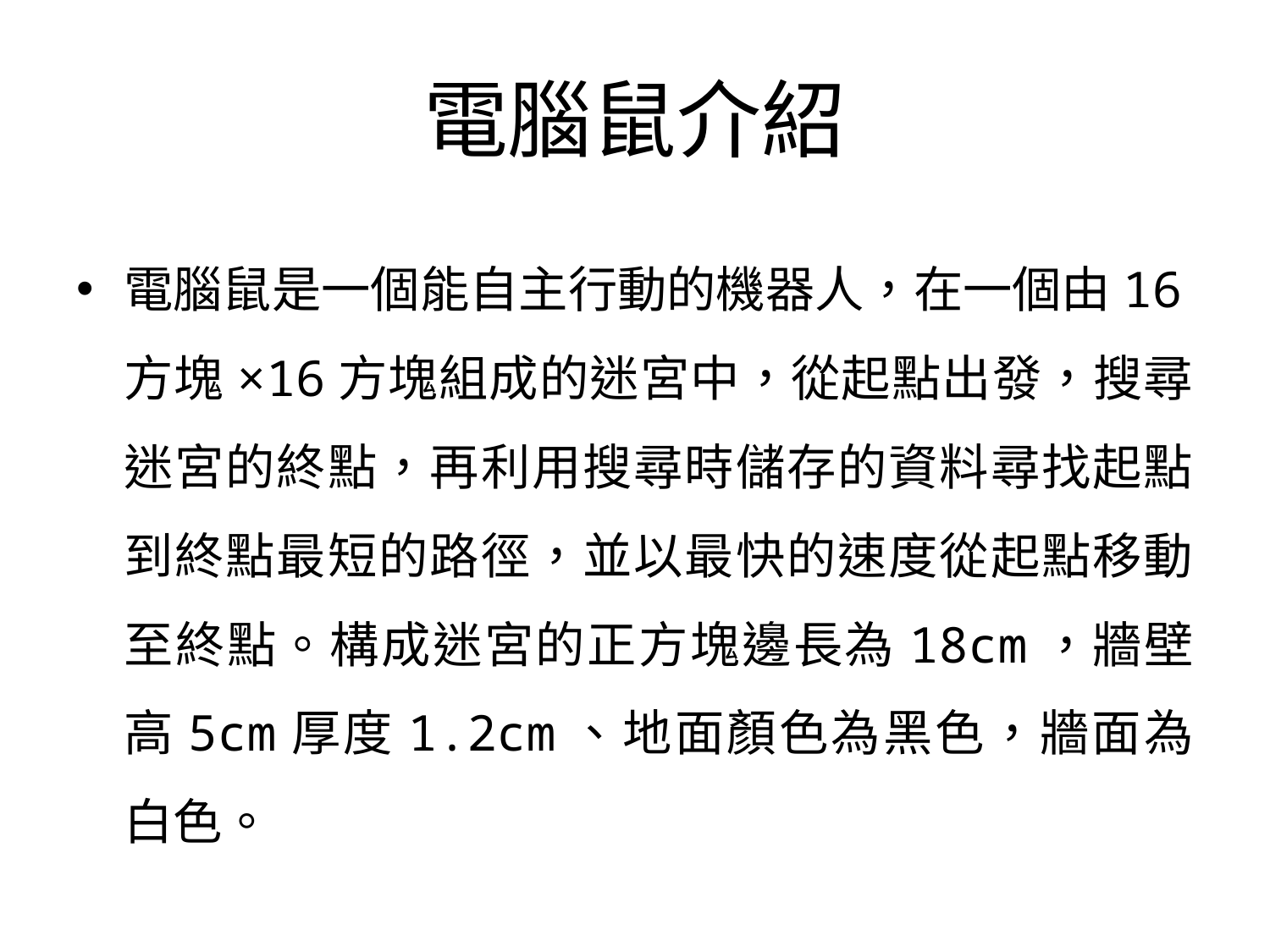

# 電腦鼠介紹
電腦鼠是一個能自主行動的機器人，在一個由16方塊×16方塊組成的迷宮中，從起點出發，搜尋迷宮的終點，再利用搜尋時儲存的資料尋找起點到終點最短的路徑，並以最快的速度從起點移動至終點。構成迷宮的正方塊邊長為18cm，牆壁高5cm厚度1.2cm、地面顏色為黑色，牆面為白色。